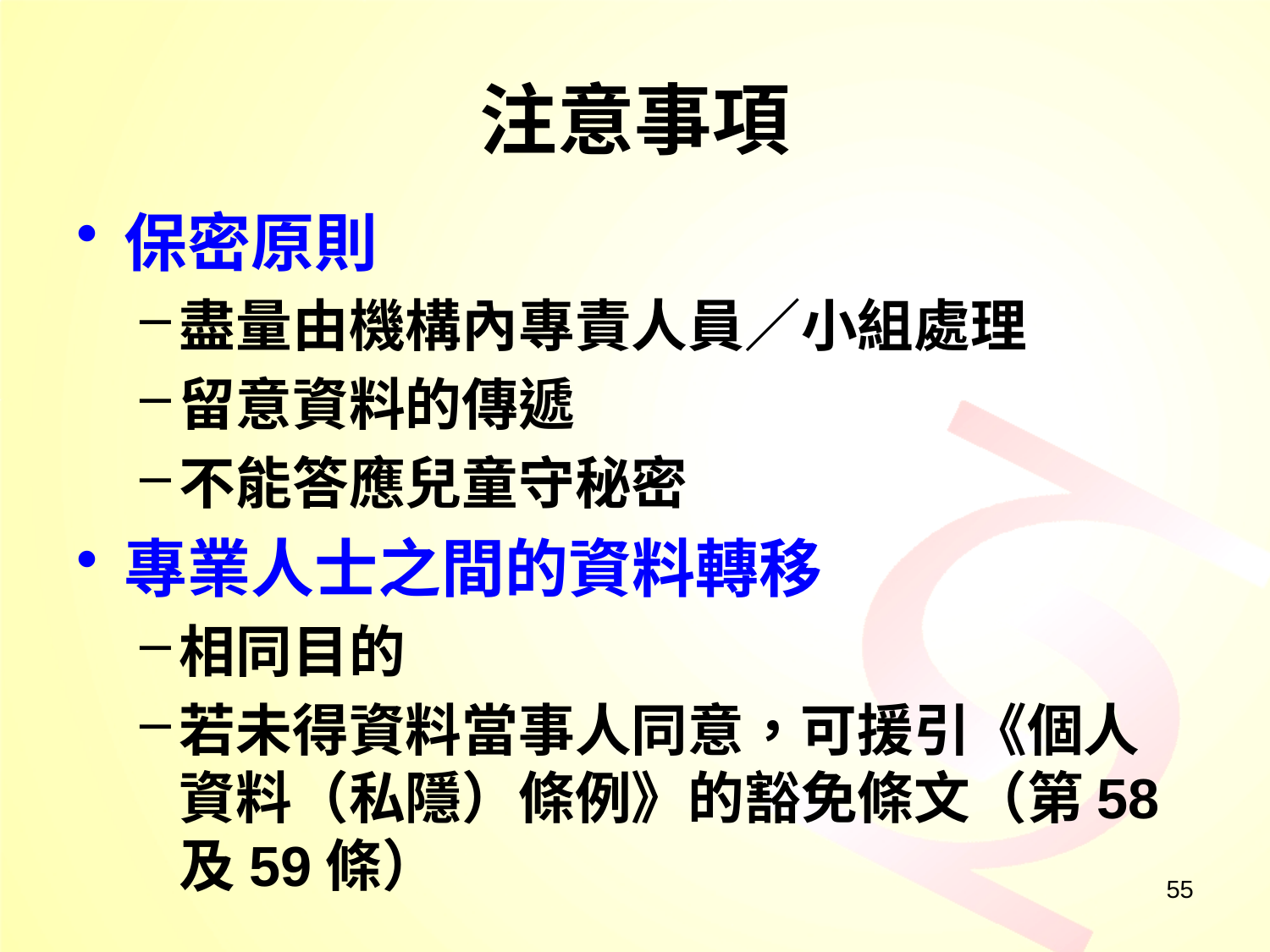

# 注意事項
保密原則
盡量由機構內專責人員／小組處理
留意資料的傳遞
不能答應兒童守秘密
專業人士之間的資料轉移
相同目的
若未得資料當事人同意，可援引《個人資料（私隱）條例》的豁免條文（第58及59條）

55